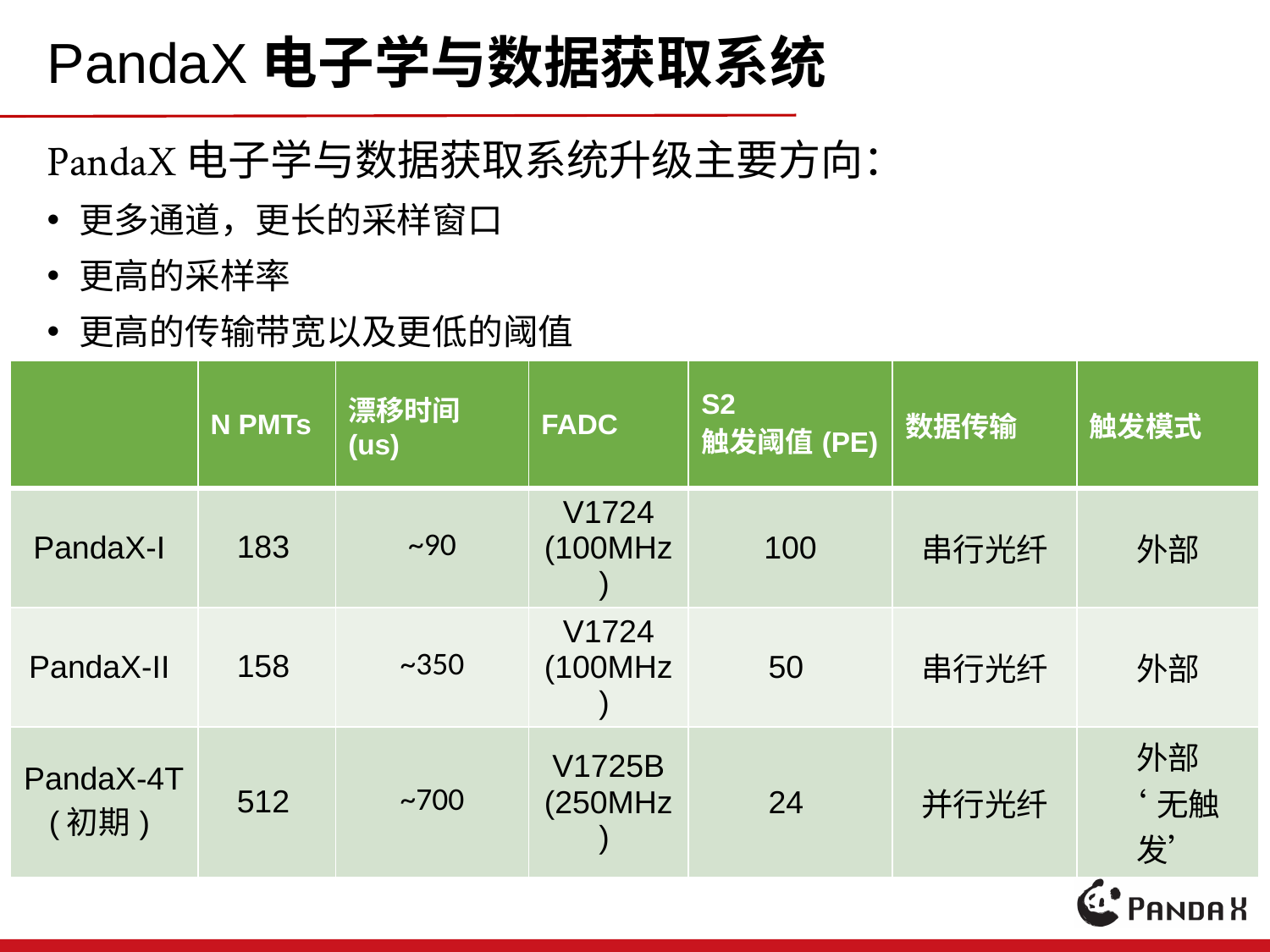

# PandaX电子学与数据获取系统
PandaX电子学与数据获取系统升级主要方向：
更多通道，更长的采样窗口
更高的采样率
更高的传输带宽以及更低的阈值
|  | N PMTs | 漂移时间(us) | FADC | S2 触发阈值(PE) | 数据传输 | 触发模式 |
| --- | --- | --- | --- | --- | --- | --- |
| PandaX-I | 183 | ~90 | V1724 (100MHz) | 100 | 串行光纤 | 外部 |
| PandaX-II | 158 | ~350 | V1724 (100MHz) | 50 | 串行光纤 | 外部 |
| PandaX-4T (初期) | 512 | ~700 | V1725B (250MHz) | 24 | 并行光纤 | 外部 ‘无触发’ |